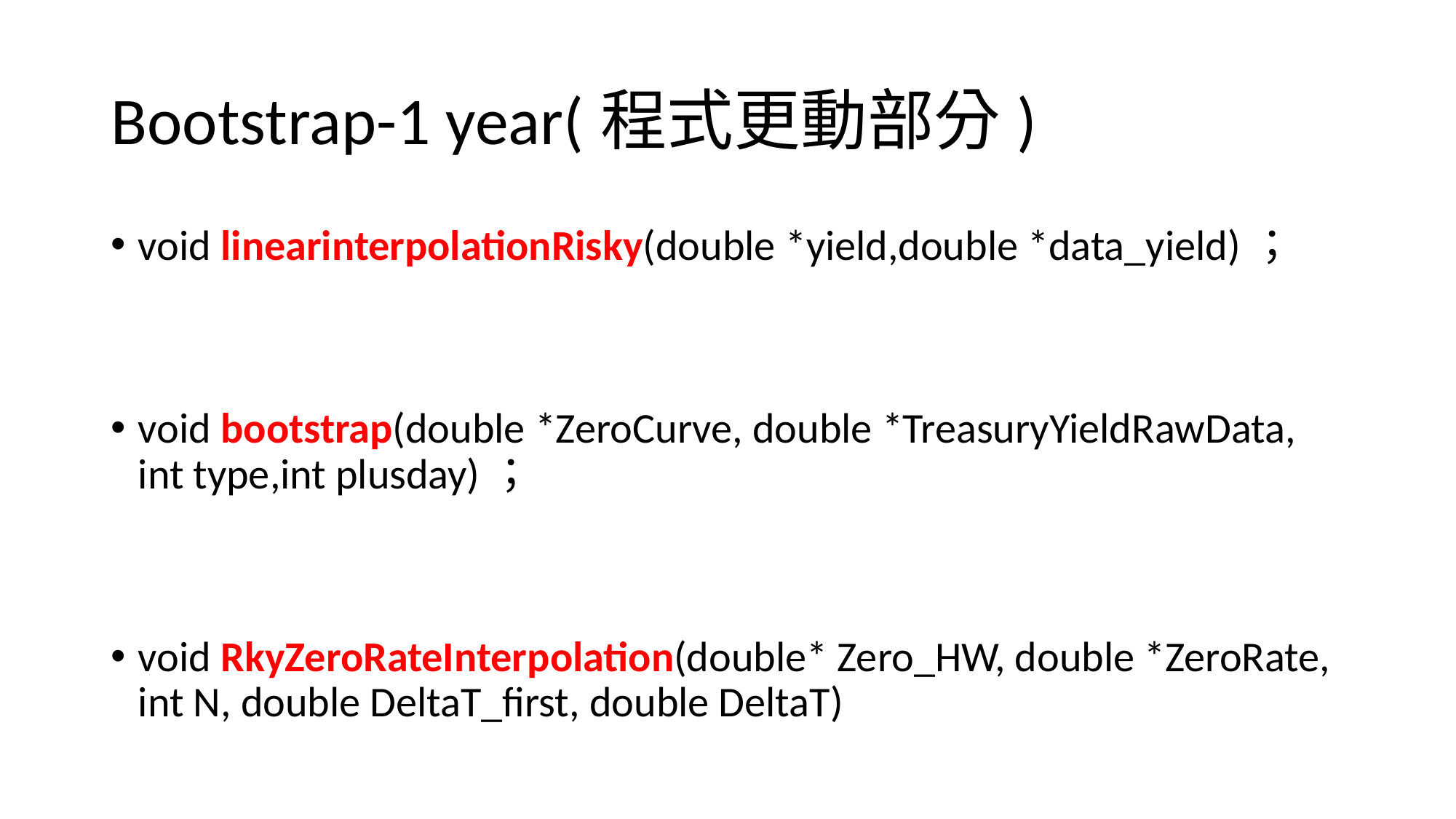

# Bootstrap-1 year(程式更動部分)
void linearinterpolationRisky(double *yield,double *data_yield)；

void bootstrap(double *ZeroCurve, double *TreasuryYieldRawData, int type,int plusday)；

void RkyZeroRateInterpolation(double* Zero_HW, double *ZeroRate, int N, double DeltaT_first, double DeltaT)